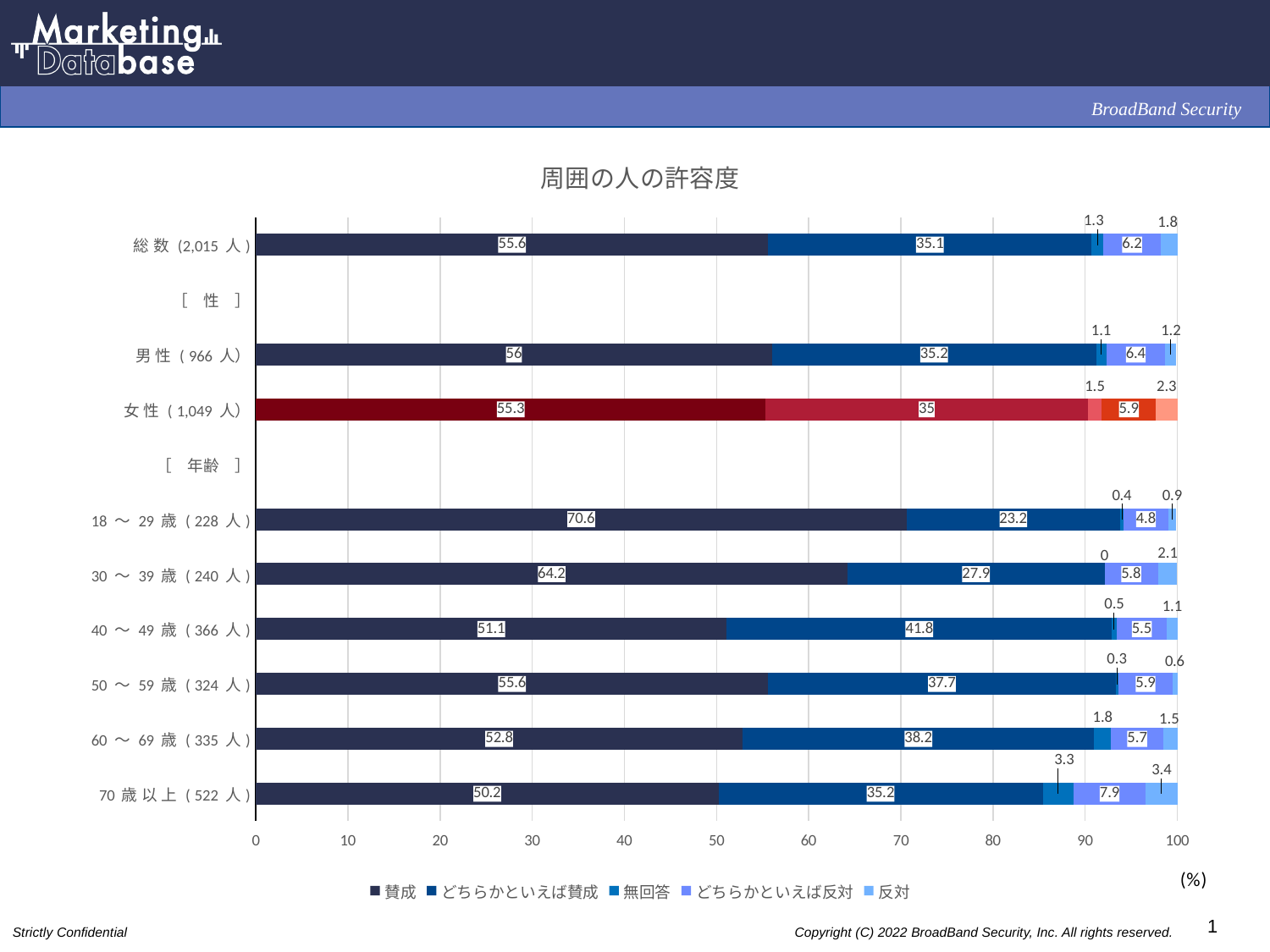

### Chart: 周囲の人の許容度

| Category | 賛成 | どちらかといえば賛成 | 無回答 | どちらかといえば反対 | 反対 |
|---|---|---|---|---|---|
| 総 数 (2,015 人) | 55.6 | 35.1 | 1.3 | 6.2 | 1.8 |
| ［　性　］ | None | None | None | None | None |
| 男 性 ( 966 人） | 56.0 | 35.2 | 1.1 | 6.4 | 1.2 |
| 女 性 ( 1,049 人） | 55.3 | 35.0 | 1.5 | 5.9 | 2.3 |
| ［　年齢　］ | None | None | None | None | None |
| 18 ～ 29 歳 ( 228 人) | 70.6 | 23.2 | 0.4 | 4.8 | 0.9 |
| 30 ～ 39 歳 ( 240 人) | 64.2 | 27.9 | 0.0 | 5.8 | 2.1 |
| 40 ～ 49 歳 ( 366 人) | 51.1 | 41.8 | 0.5 | 5.5 | 1.1 |
| 50 ～ 59 歳 ( 324 人) | 55.6 | 37.7 | 0.3 | 5.9 | 0.6 |
| 60 ～ 69 歳 ( 335 人) | 52.8 | 38.2 | 1.8 | 5.7 | 1.5 |
| 70 歳 以 上 ( 522 人) | 50.2 | 35.2 | 3.3 | 7.9 | 3.4 |